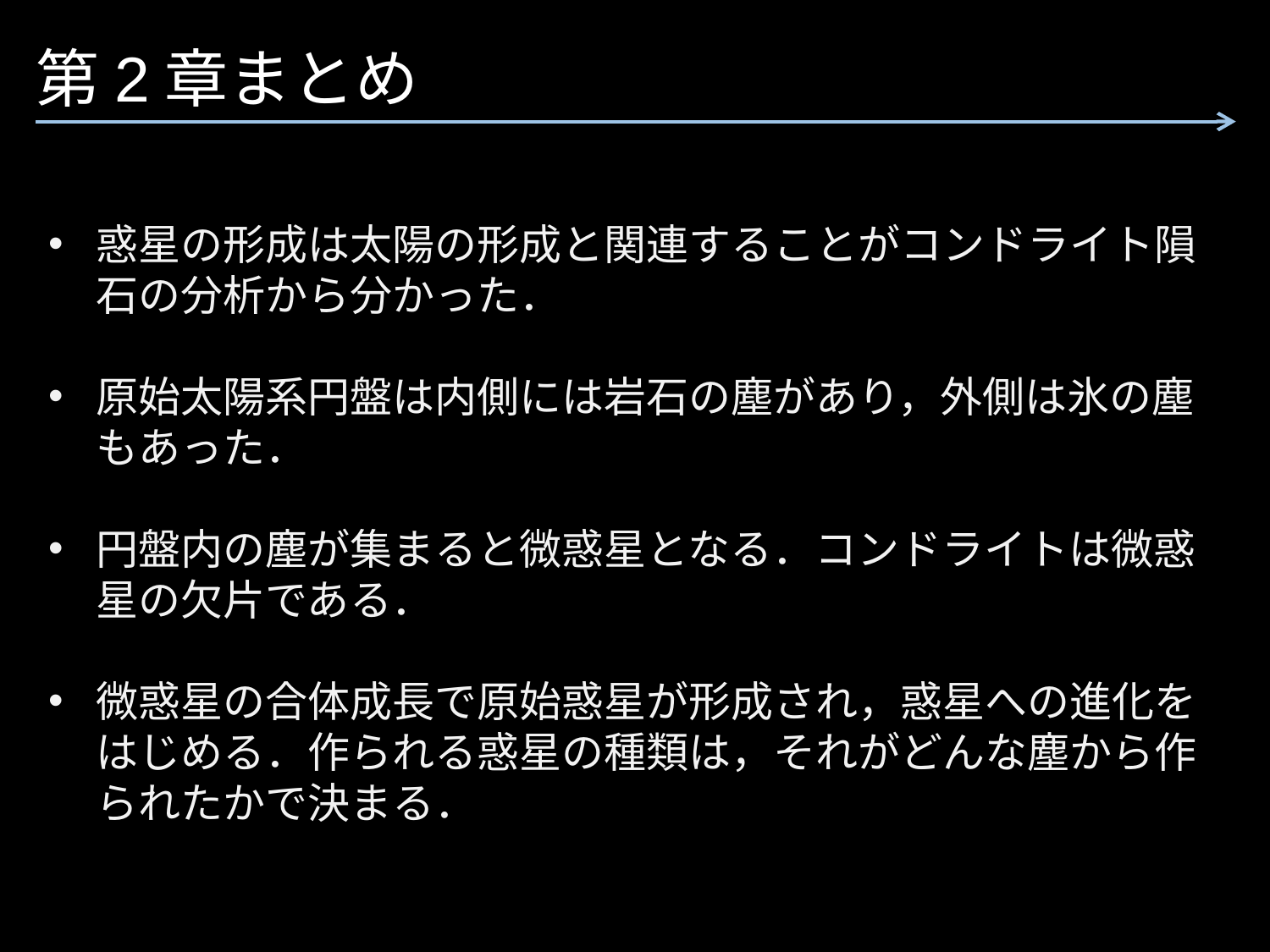

第2章まとめ
惑星の形成は太陽の形成と関連することがコンドライト隕石の分析から分かった．

原始太陽系円盤は内側には岩石の塵があり，外側は氷の塵もあった．

円盤内の塵が集まると微惑星となる．コンドライトは微惑星の欠片である．

微惑星の合体成長で原始惑星が形成され，惑星への進化をはじめる．作られる惑星の種類は，それがどんな塵から作られたかで決まる．